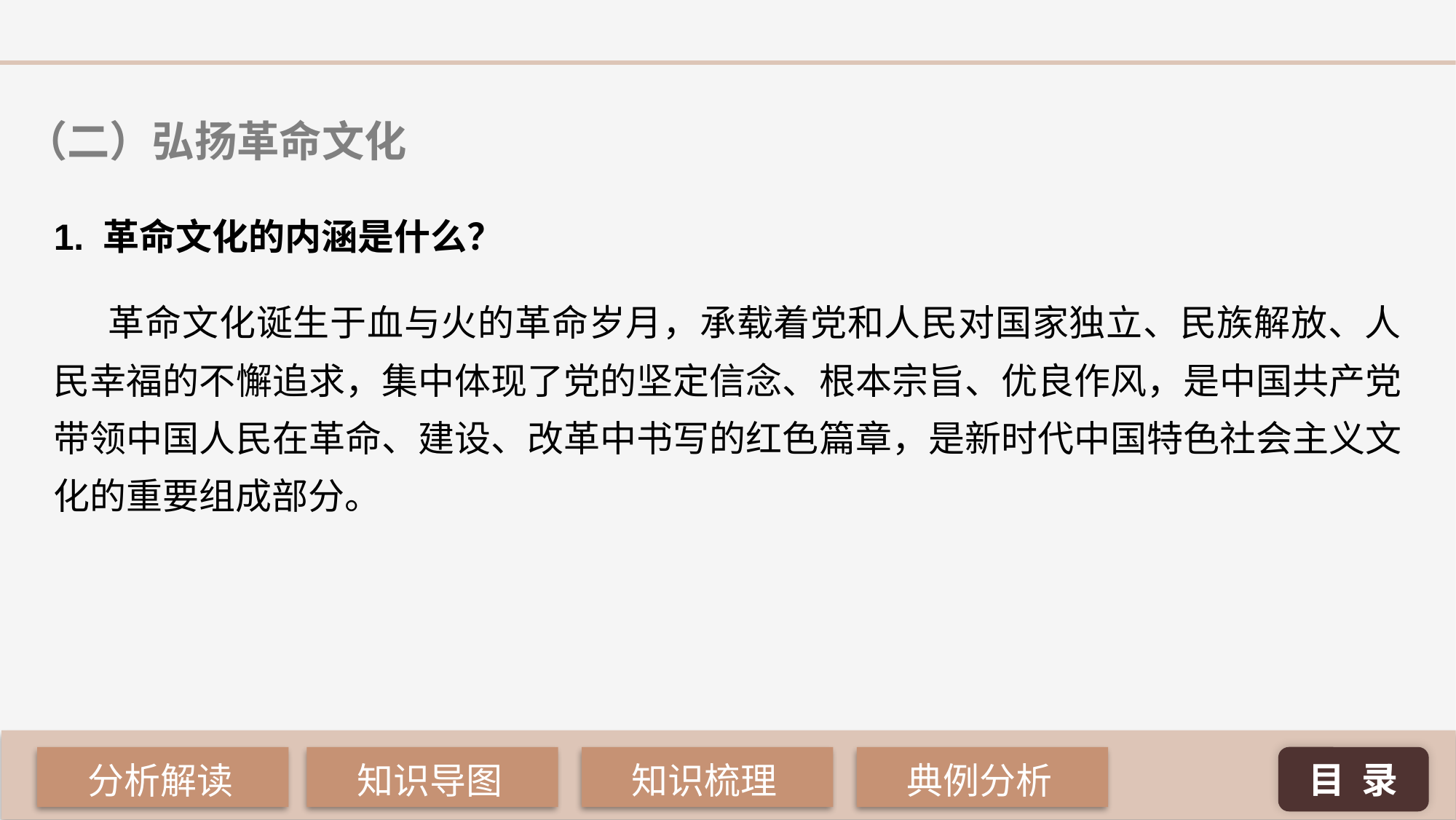

（二）弘扬革命文化
1. 革命文化的内涵是什么？
革命文化诞生于血与火的革命岁月，承载着党和人民对国家独立、民族解放、人民幸福的不懈追求，集中体现了党的坚定信念、根本宗旨、优良作风，是中国共产党带领中国人民在革命、建设、改革中书写的红色篇章，是新时代中国特色社会主义文化的重要组成部分。